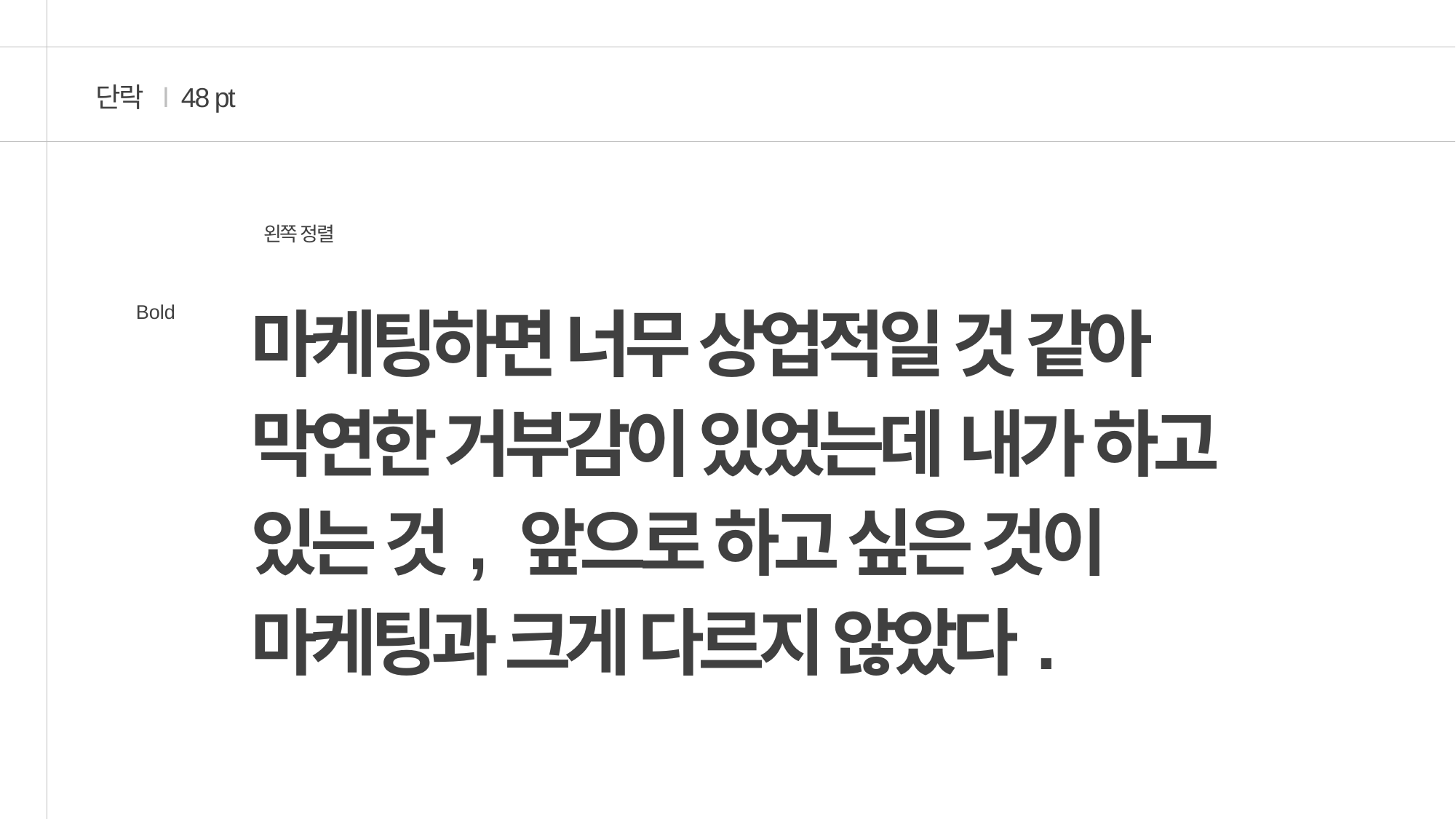

단락  l  48 pt
왼쪽 정렬
마케팅하면 너무 상업적일 것 같아 막연한 거부감이 있었는데 내가 하고 있는 것, 앞으로 하고 싶은 것이 마케팅과 크게 다르지 않았다.
Bold